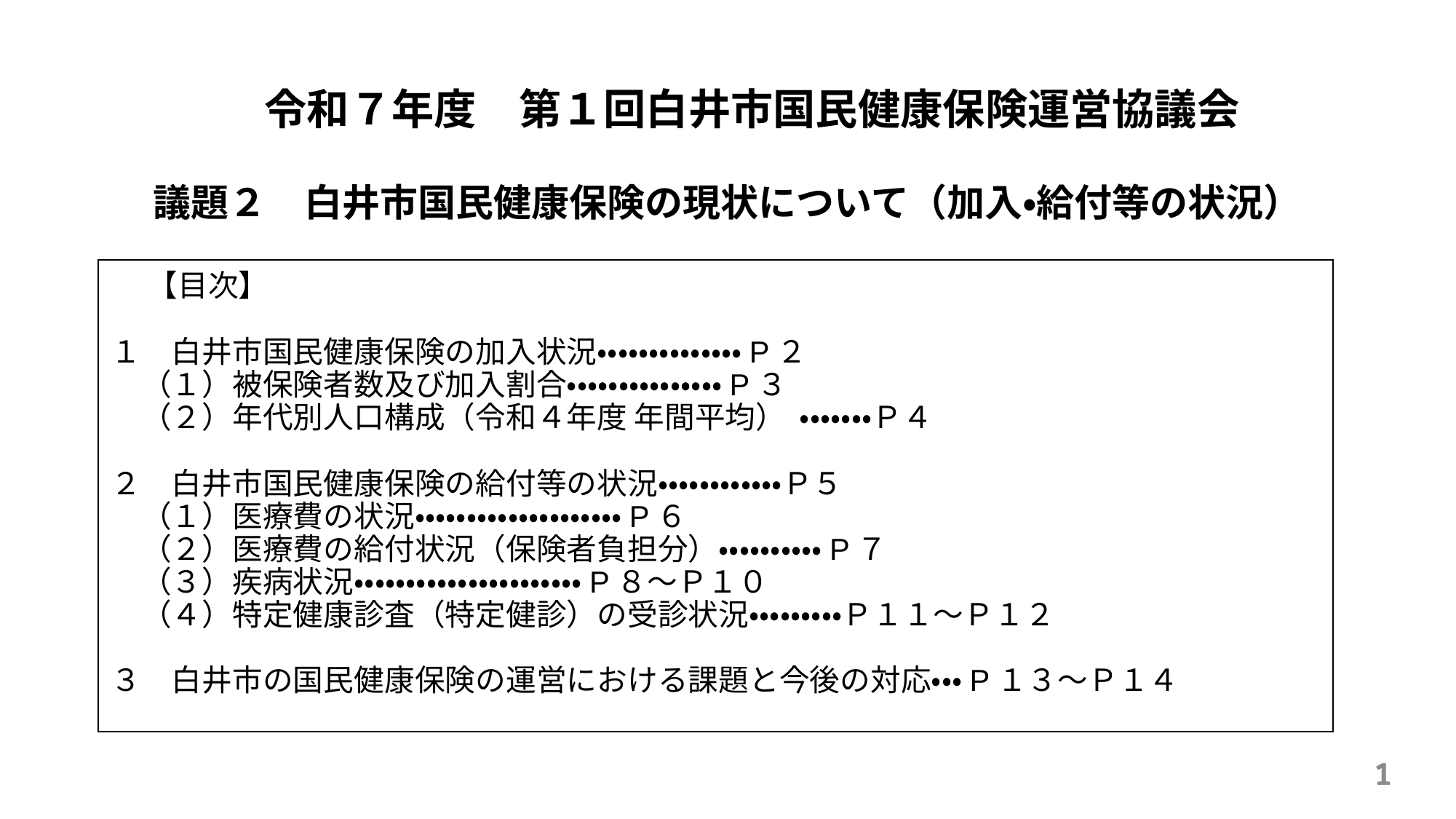

# 令和７年度　第１回白井市国民健康保険運営協議会 　議題２　白井市国民健康保険の現状について（加入・給付等の状況）　 　【目次】　 　 １　白井市国民健康保険の加入状況・・・・・・・・・・・・・・P２　　　 　（１）被保険者数及び加入割合・・・・・・・・・・・・・・・P３ 　（２）年代別人口構成（令和４年度 年間平均）  ・・・・・・・Ｐ４ ２　白井市国民健康保険の給付等の状況・・・・・・・・・・・・Ｐ５ 　（１）医療費の状況・・・・・・・・・・・・・・・・・・・・P６ 　（２）医療費の給付状況（保険者負担分）・・・・・・・・・・P７　 　（３）疾病状況・・・・・・・・・・・・・・・・・・・・・・P８～Ｐ１０ 　（４）特定健康診査（特定健診）の受診状況・・・・・・・・・Ｐ１１～Ｐ１２ 　　 ３　白井市の国民健康保険の運営における課題と今後の対応・・・P１３～Ｐ１４

1